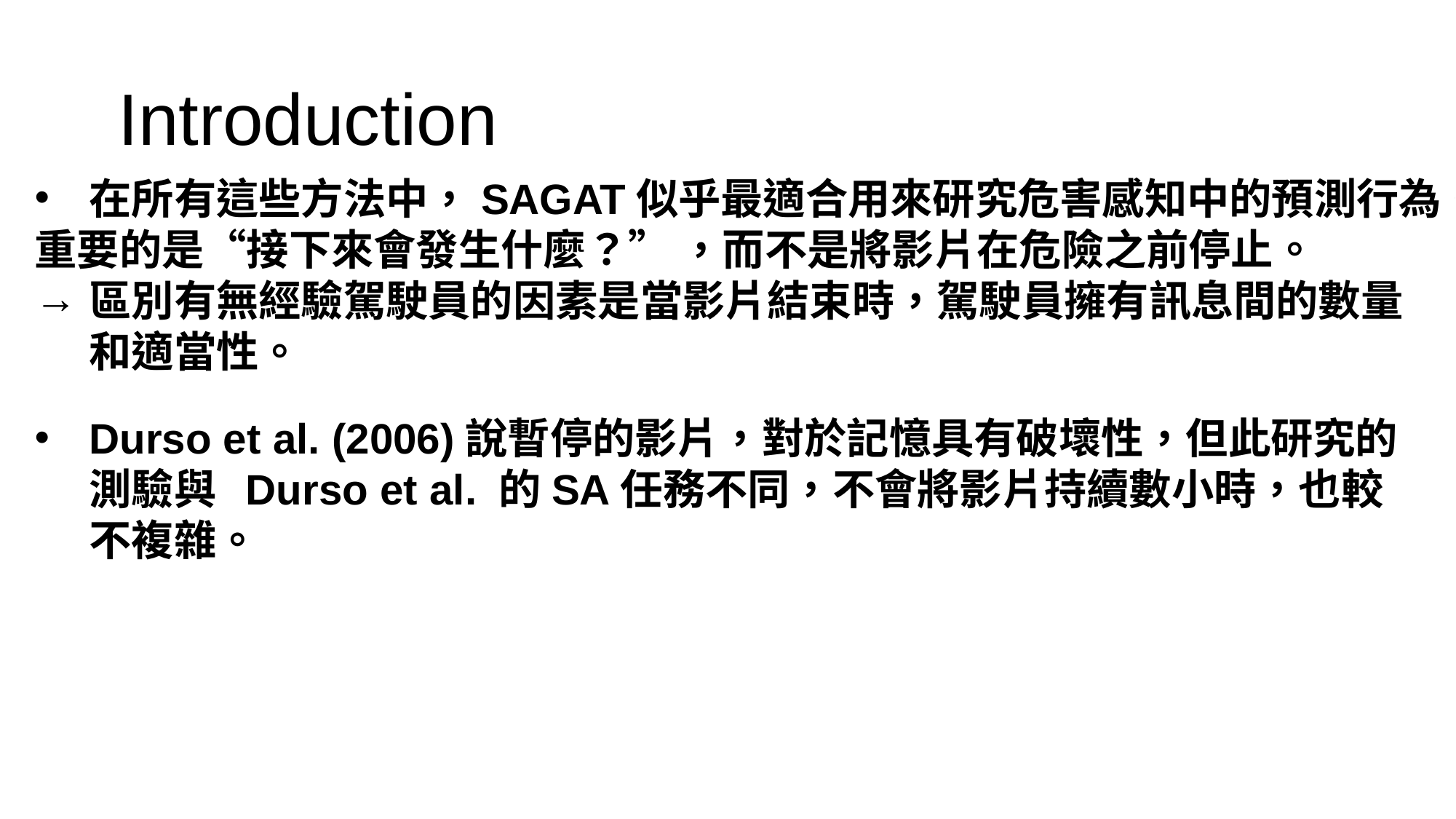

Introduction
在所有這些方法中，SAGAT似乎最適合用來研究危害感知中的預測行為。
重要的是“接下來會發生什麼？” ，而不是將影片在危險之前停止。
區別有無經驗駕駛員的因素是當影片結束時，駕駛員擁有訊息間的數量和適當性。
Durso et al. (2006)說暫停的影片，對於記憶具有破壞性，但此研究的測驗與  Durso et al. 的SA任務不同，不會將影片持續數小時，也較不複雜。